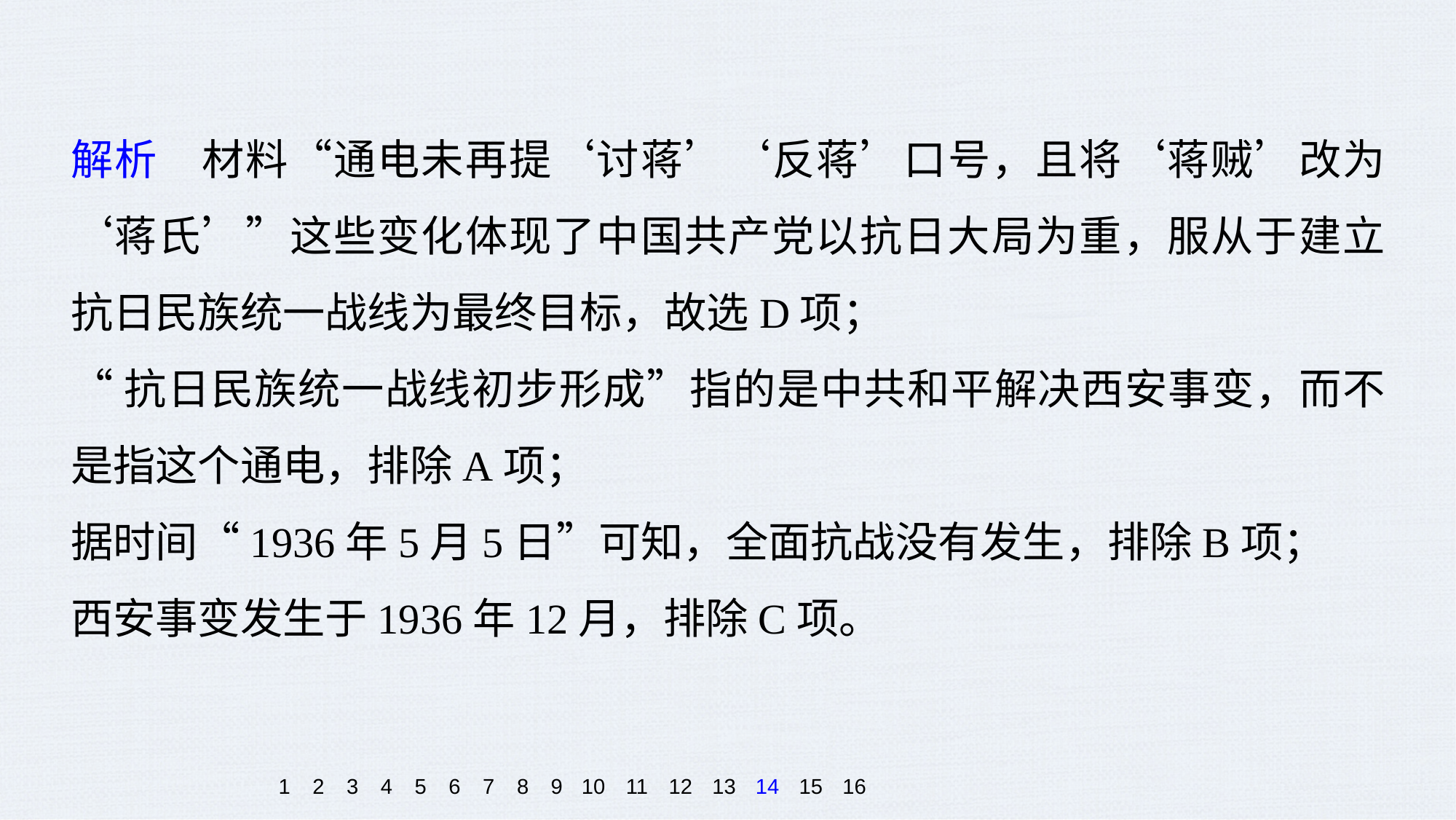

解析　材料“通电未再提‘讨蒋’‘反蒋’口号，且将‘蒋贼’改为‘蒋氏’”这些变化体现了中国共产党以抗日大局为重，服从于建立抗日民族统一战线为最终目标，故选D项；
“抗日民族统一战线初步形成”指的是中共和平解决西安事变，而不是指这个通电，排除A项；
据时间“1936年5月5日”可知，全面抗战没有发生，排除B项；
西安事变发生于1936年12月，排除C项。
1
2
3
4
5
6
7
8
9
10
11
12
13
14
15
16